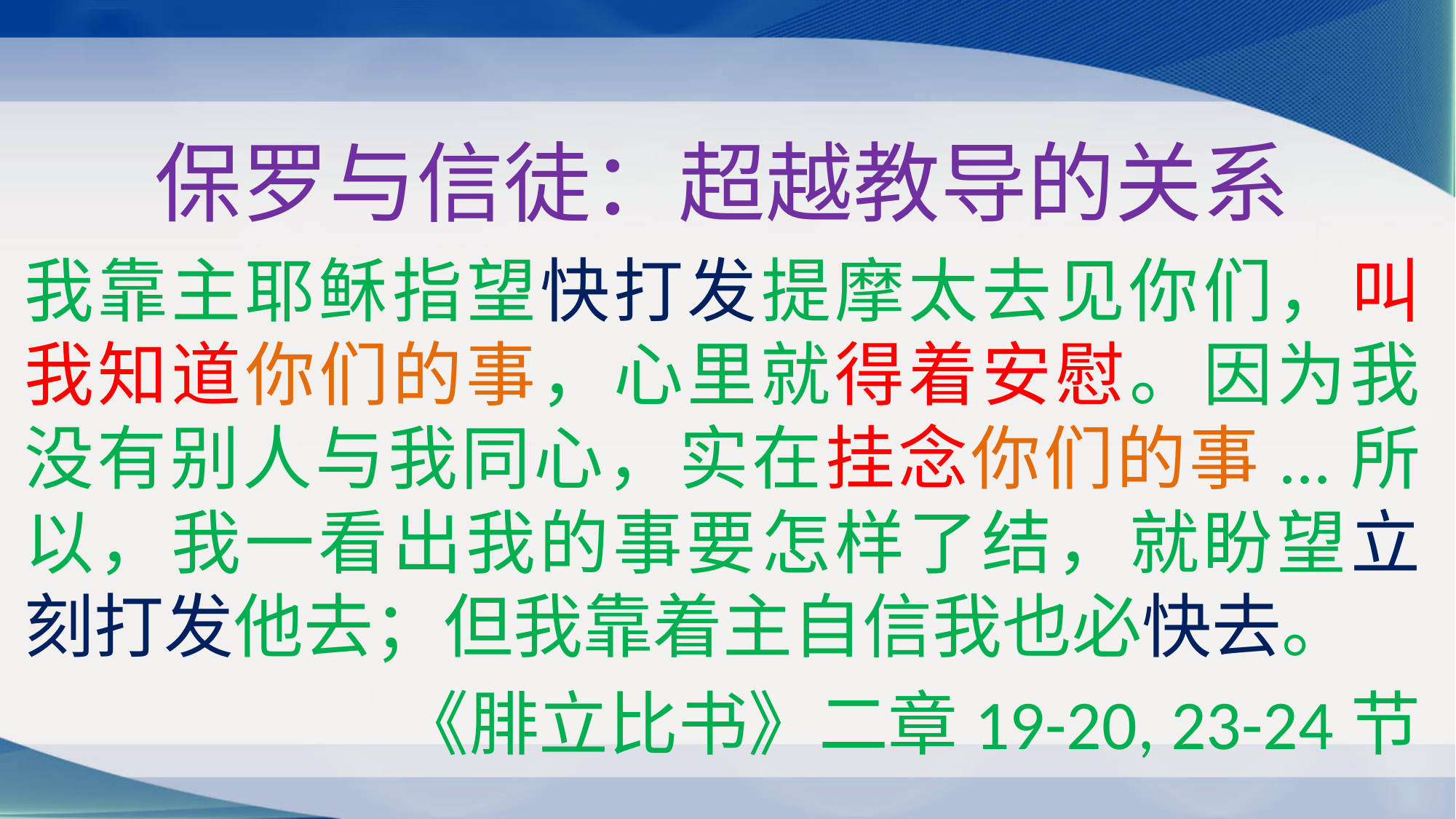

保罗与信徒：超越教导的关系
我靠主耶稣指望快打发提摩太去见你们，叫我知道你们的事，心里就得着安慰。因为我没有别人与我同心，实在挂念你们的事...所以，我一看出我的事要怎样了结，就盼望立刻打发他去；但我靠着主自信我也必快去。
《腓立比书》二章19-20, 23-24节